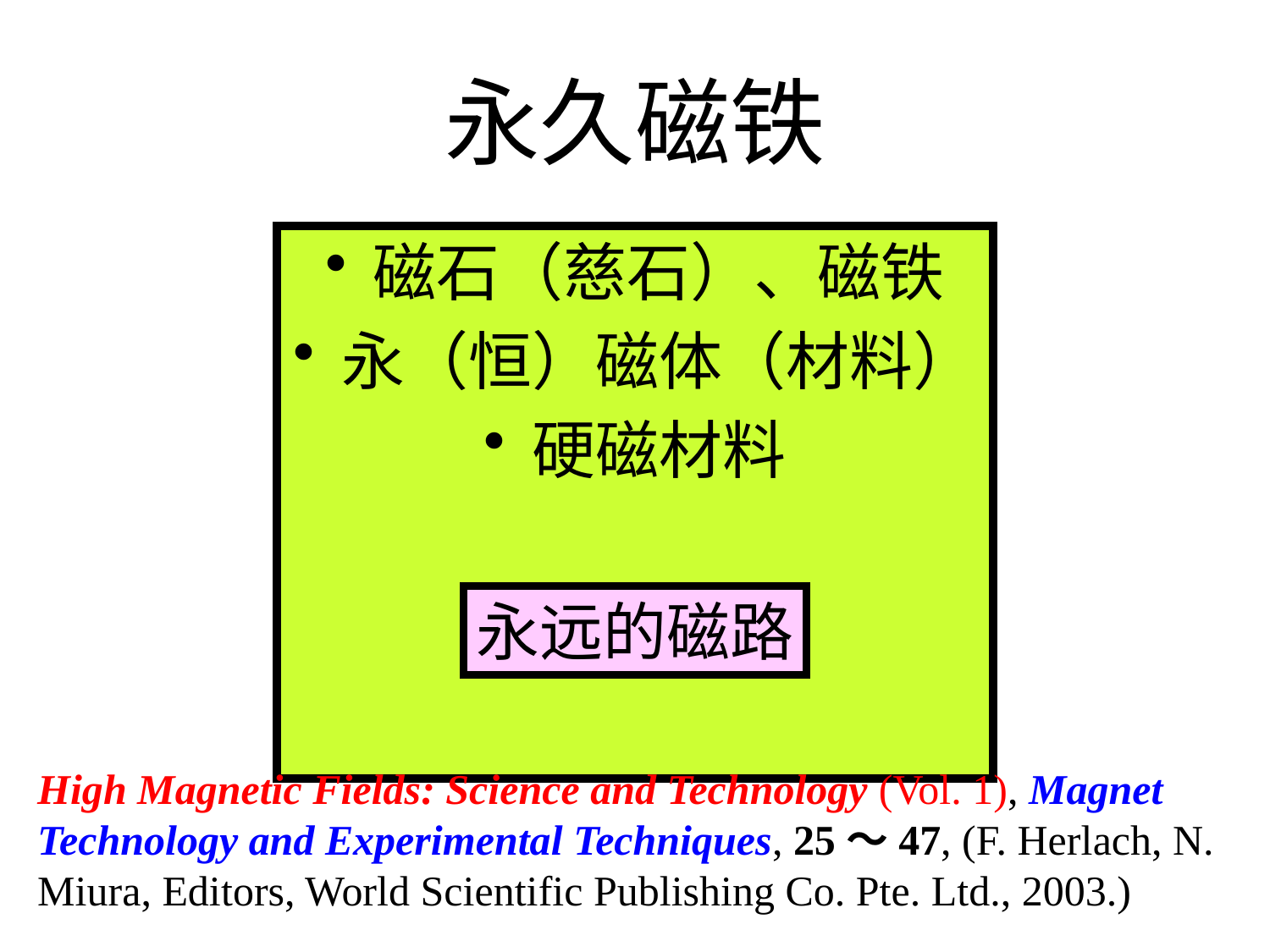

# 永久磁铁
磁石（慈石）、磁铁
永（恒）磁体（材料）
硬磁材料
永远的磁路
High Magnetic Fields: Science and Technology (Vol. 1), Magnet Technology and Experimental Techniques, 25～47, (F. Herlach, N. Miura, Editors, World Scientific Publishing Co. Pte. Ltd., 2003.)